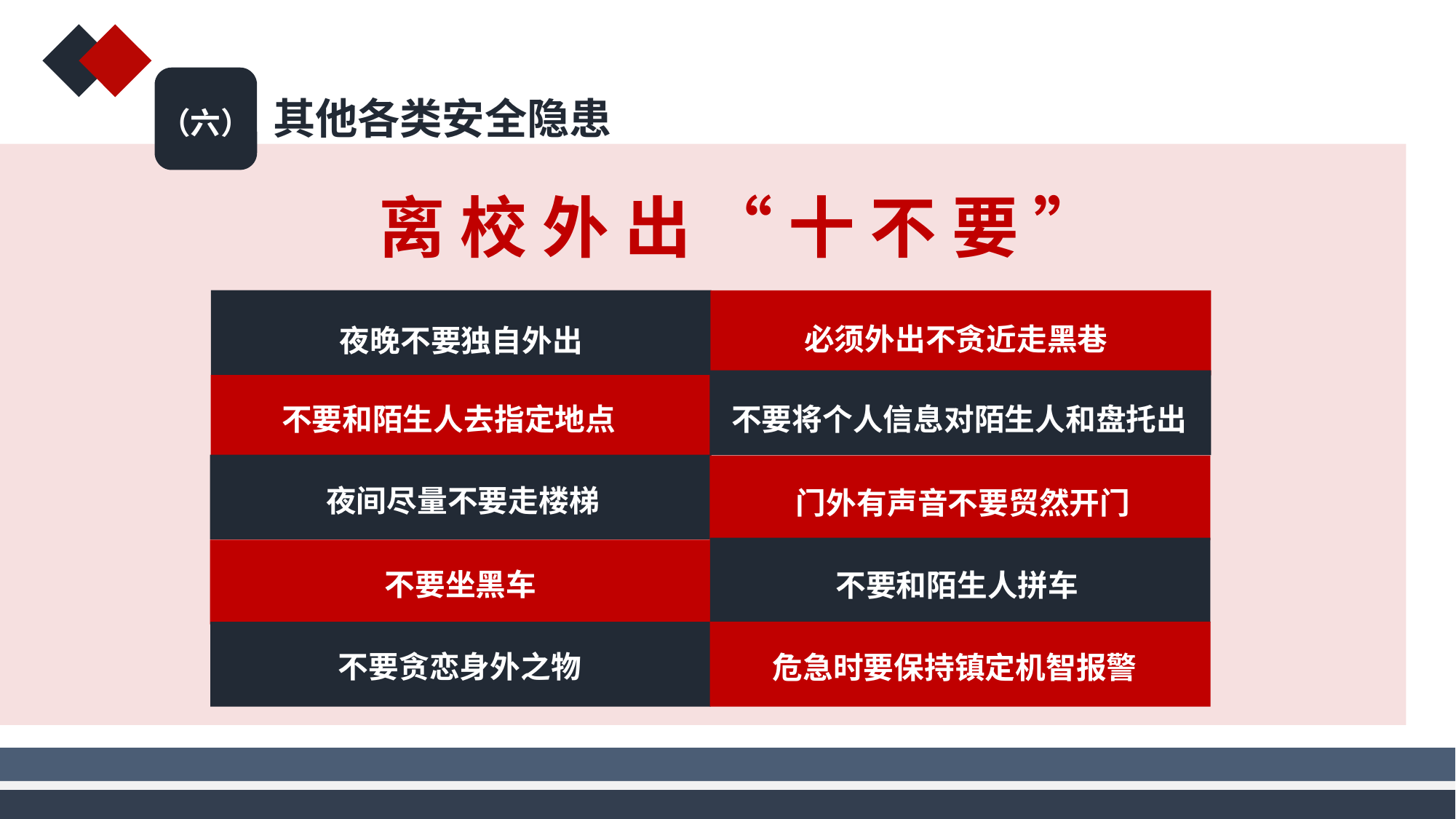

（六）
其他各类安全隐患

离校外出“十不要”

必须外出不贪近走黑巷
夜晚不要独自外出
不要和陌生人去指定地点
不要将个人信息对陌生人和盘托出
夜间尽量不要走楼梯
门外有声音不要贸然开门
不要坐黑车
不要和陌生人拼车
不要贪恋身外之物
危急时要保持镇定机智报警